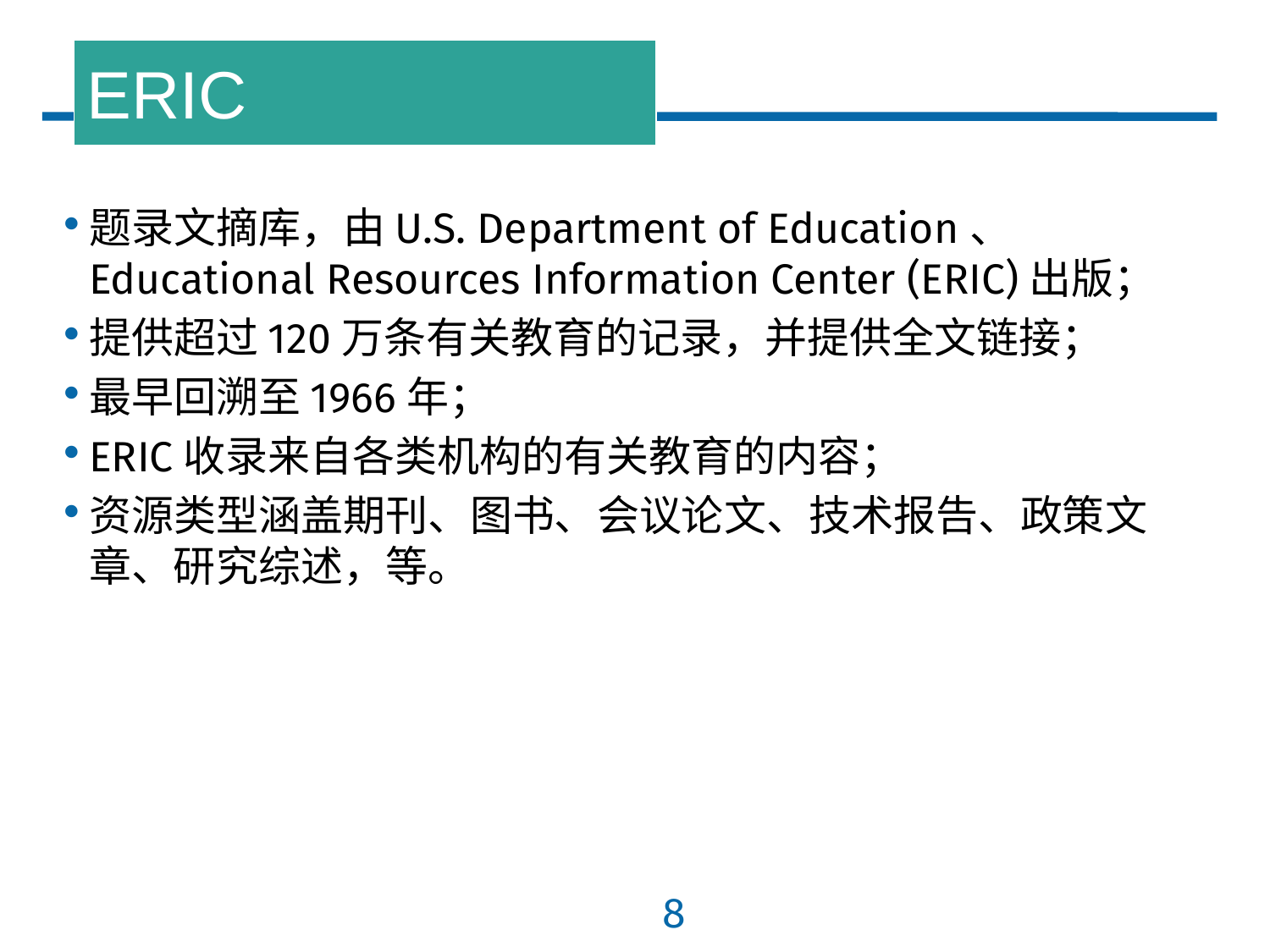

ERIC
题录文摘库，由U.S. Department of Education、 Educational Resources Information Center (ERIC)出版；
提供超过120万条有关教育的记录，并提供全文链接；
最早回溯至1966年；
ERIC收录来自各类机构的有关教育的内容；
资源类型涵盖期刊、图书、会议论文、技术报告、政策文章、研究综述，等。
8